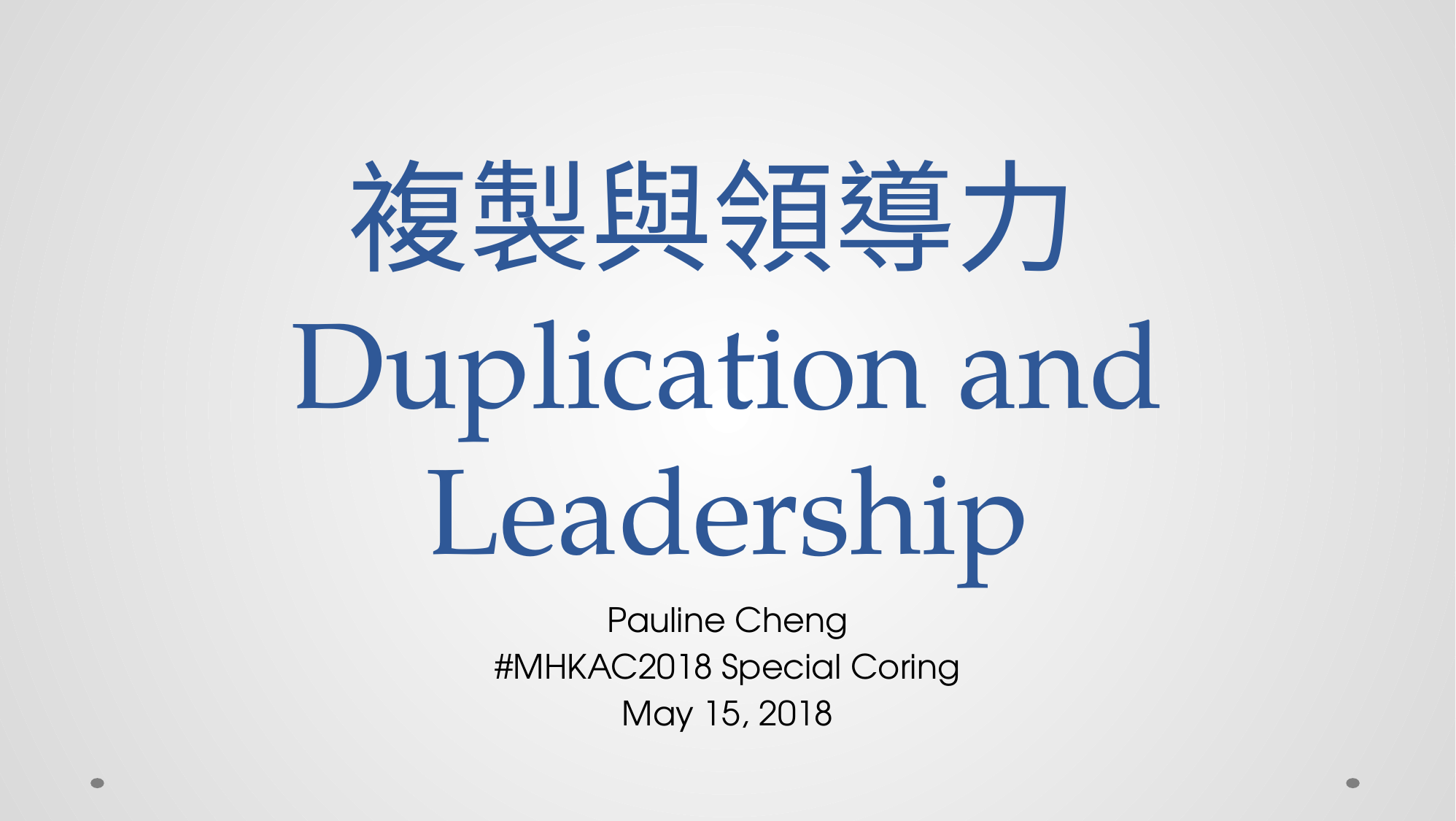

# 複製與領導力Duplication and Leadership
Pauline Cheng
#MHKAC2018 Special Coring
May 15, 2018